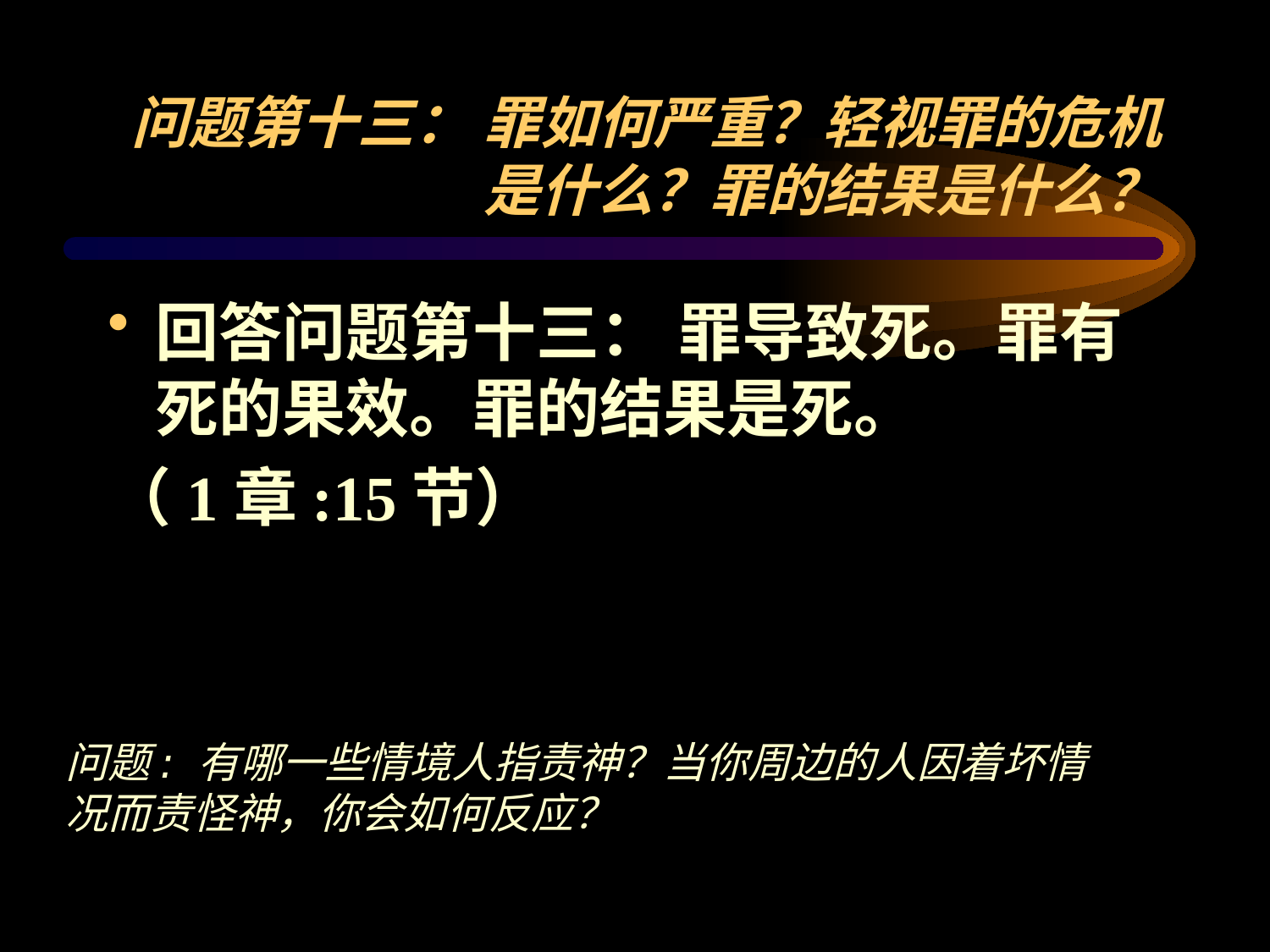

回答问题第十三： 罪导致死。罪有死的果效。罪的结果是死。
（1章:15节）

问题第十三： 罪如何严重？轻视罪的危机是什么？罪的结果是什么？
问题: 有哪一些情境人指责神？当你周边的人因着坏情况而责怪神，你会如何反应？